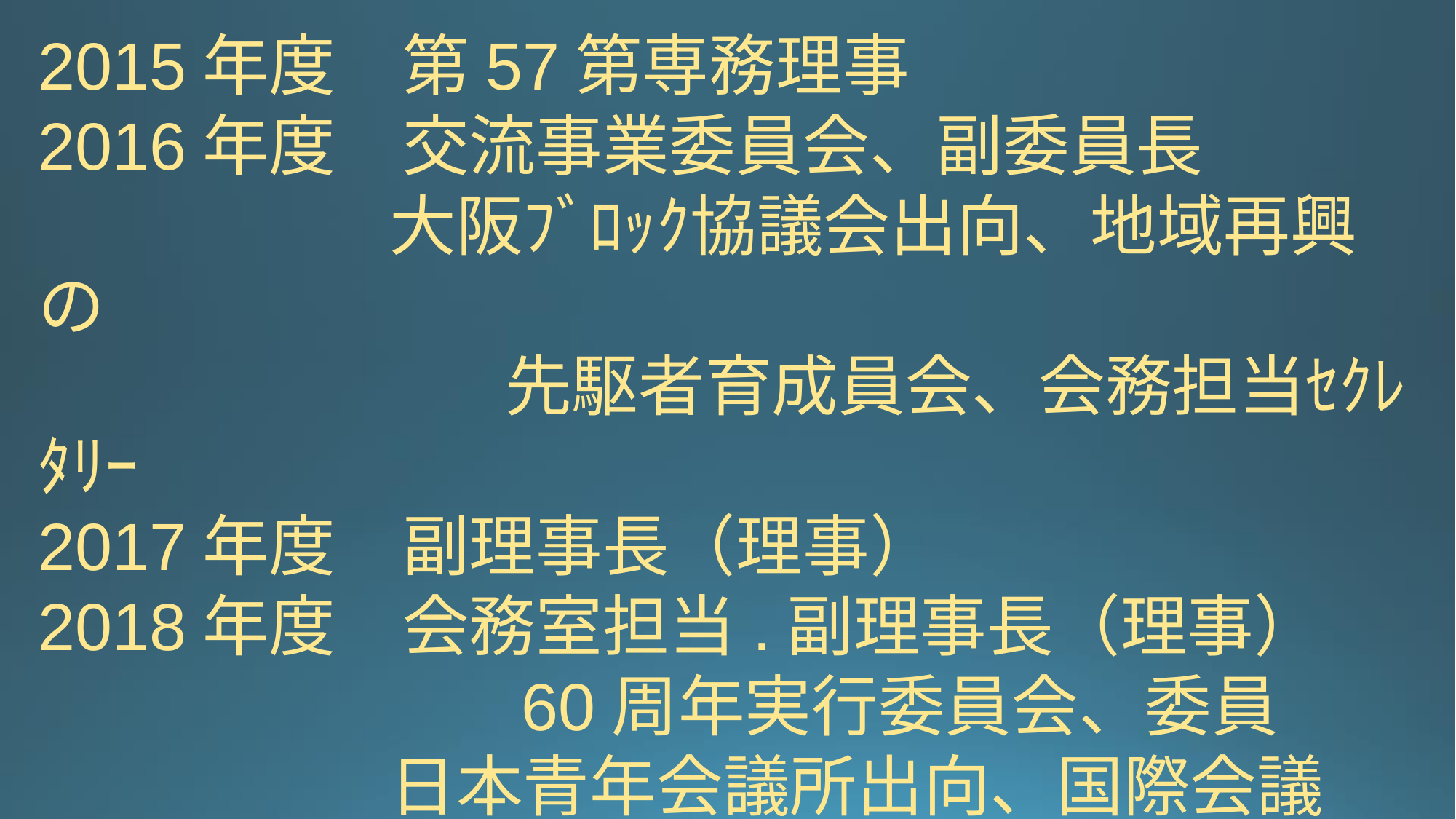

2015年度　第57第専務理事
2016年度　交流事業委員会、副委員長
		　　大阪ﾌﾞﾛｯｸ協議会出向、地域再興の
　　　　　　　先駆者育成員会、会務担当ｾｸﾚﾀﾘｰ
2017年度　副理事長（理事）
2018年度　会務室担当.副理事長（理事）
　　　　　　　60周年実行委員会、委員
		　　日本青年会議所出向、国際会議
　　　　　　　支援員会、委員
		　　大阪ﾌﾞﾛｯｸ協議会出向　奇跡を起こす人財育成委員会、委員
	2019年度　第61代理事長（理事）
　スローガン「為せば成る」～一人ひとりの挑戦が地域をかえる～
2020年度　直前理事長
	　　大阪ﾌﾞﾛｯｸ協議会出向　泉州地域担当、副会長
2021年度　監事